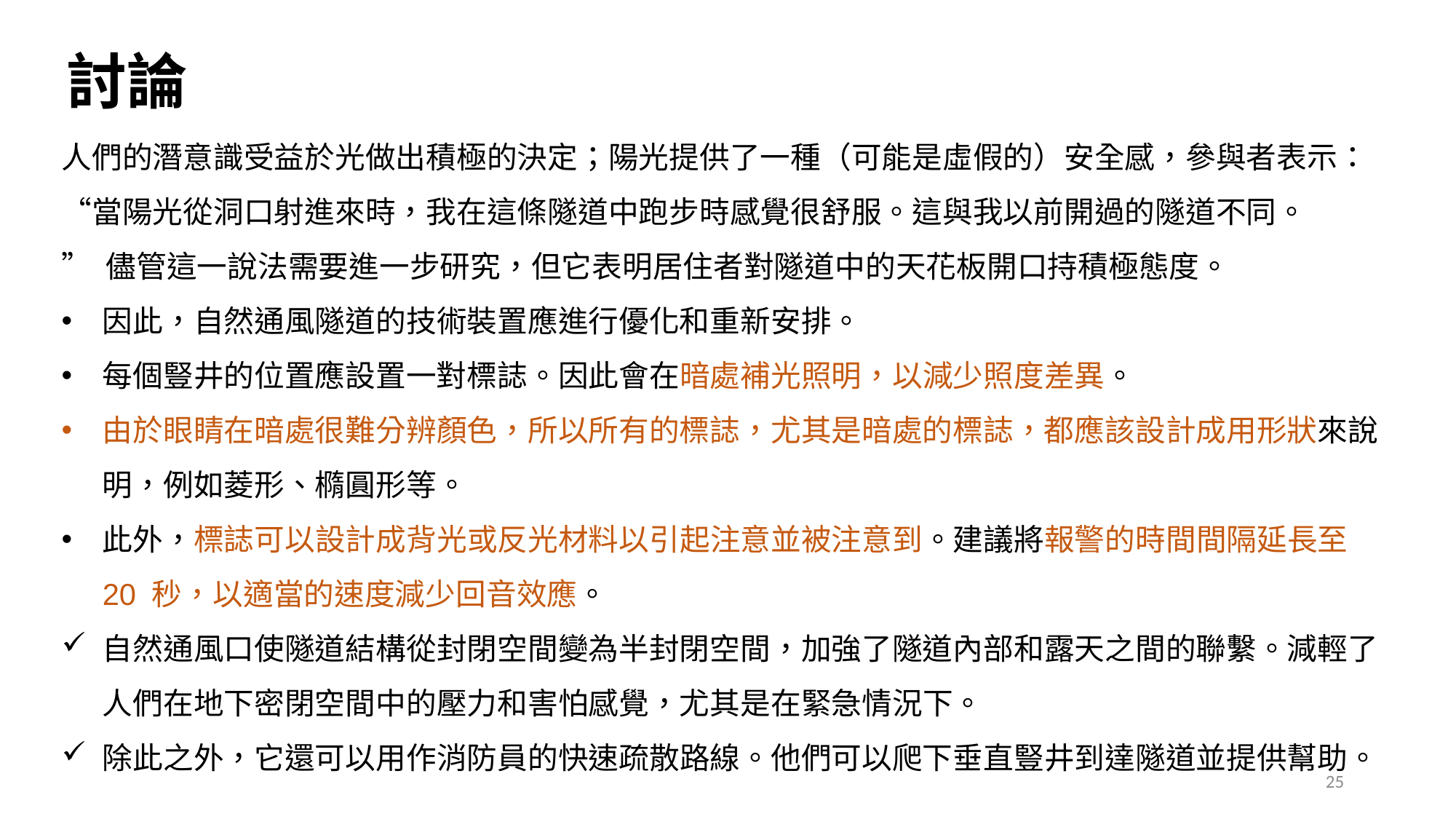

討論
人們的潛意識受益於光做出積極的決定；陽光提供了一種（可能是虛假的）安全感，參與者表示：“當陽光從洞口射進來時，我在這條隧道中跑步時感覺很舒服。這與我以前開過的隧道不同。
” 儘管這一說法需要進一步研究，但它表明居住者對隧道中的天花板開口持積極態度。
因此，自然通風隧道的技術裝置應進行優化和重新安排。
每個豎井的位置應設置一對標誌。因此會在暗處補光照明，以減少照度差異。
由於眼睛在暗處很難分辨顏色，所以所有的標誌，尤其是暗處的標誌，都應該設計成用形狀來說明，例如菱形、橢圓形等。
此外，標誌可以設計成背光或反光材料以引起注意並被注意到。建議將報警的時間間隔延長至 20 秒，以適當的速度減少回音效應。
自然通風口使隧道結構從封閉空間變為半封閉空間，加強了隧道內部和露天之間的聯繫。減輕了人們在地下密閉空間中的壓力和害怕感覺，尤其是在緊急情況下。
除此之外，它還可以用作消防員的快速疏散路線。他們可以爬下垂直豎井到達隧道並提供幫助。
25